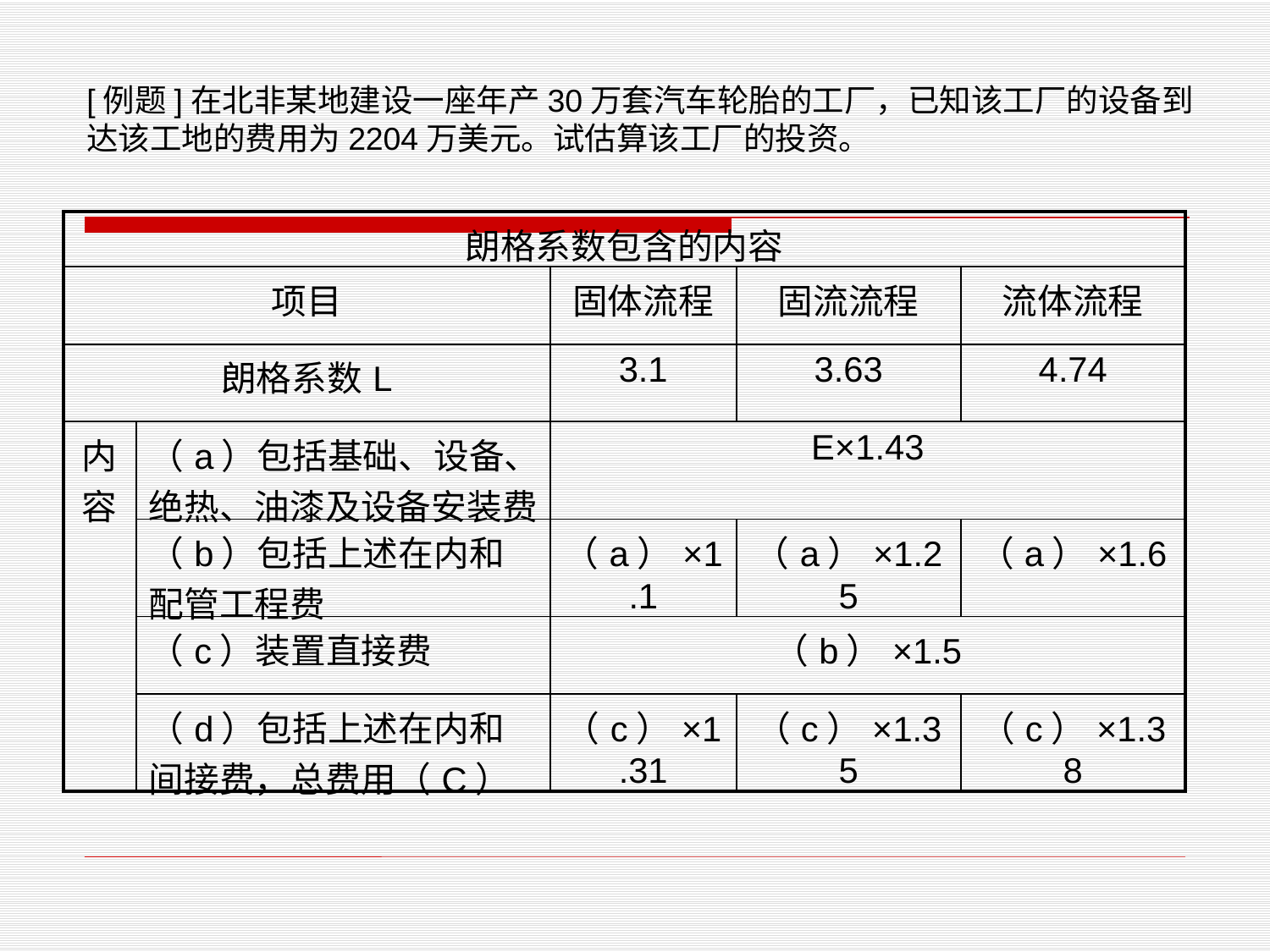

[例题]在北非某地建设一座年产30万套汽车轮胎的工厂，已知该工厂的设备到达该工地的费用为2204万美元。试估算该工厂的投资。
| 朗格系数包含的内容 |  |  |  |  |
| --- | --- | --- | --- | --- |
| 项目 |  | 固体流程 | 固流流程 | 流体流程 |
| 朗格系数L |  | 3.1 | 3.63 | 4.74 |
| 内容 | （a）包括基础、设备、绝热、油漆及设备安装费 | E×1.43 |  |  |
|  | （b）包括上述在内和配管工程费 | （a）×1.1 | （a）×1.25 | （a）×1.6 |
|  | （c）装置直接费 | （b）×1.5 |  |  |
|  | （d）包括上述在内和间接费，总费用（C） | （c）×1.31 | （c）×1.35 | （c）×1.38 |